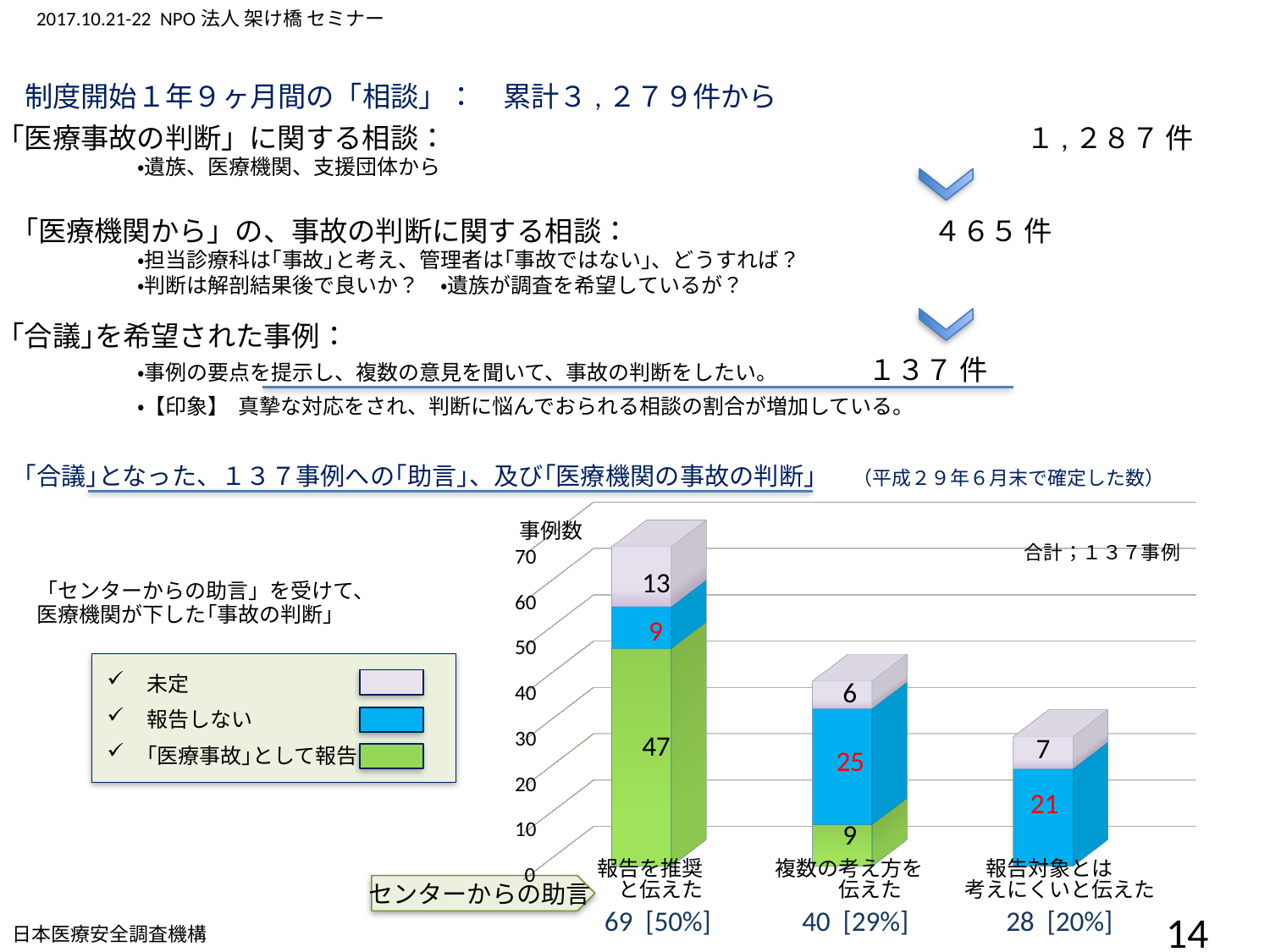

制度開始１年９ヶ月間の「相談」：　累計３,２７９件から
｢医療事故の判断」に関する相談：		　			１,２８７ 件
	・遺族、医療機関、支援団体から
「医療機関から」の、事故の判断に関する相談：		    	　 ４６５ 件
	・担当診療科は｢事故｣と考え、管理者は｢事故ではない｣、どうすれば？
	・判断は解剖結果後で良いか？　・遺族が調査を希望しているが？
｢合議｣を希望された事例：
	・事例の要点を提示し、複数の意見を聞いて、事故の判断をしたい。　　　 １３７ 件
	・【印象】  真摯な対応をされ、判断に悩んでおられる相談の割合が増加している。

｢合議｣となった、１３７事例への｢助言｣、及び｢医療機関の事故の判断」　（平成２９年６月末で確定した数）

[unsupported chart]

事例数
合計；１３７事例
70

60

50

40

30

20

10

  0
13
「センターからの助言」を受けて、
医療機関が下した｢事故の判断」
9

未定
報告しない
｢医療事故｣として報告
6

47
7
25

21
9
報告を推奨
　と伝えた
複数の考え方を
　　　伝えた
　報告対象とは
考えにくいと伝えた
センターからの助言

69  [50%]
40  [29%]
28  [20%]